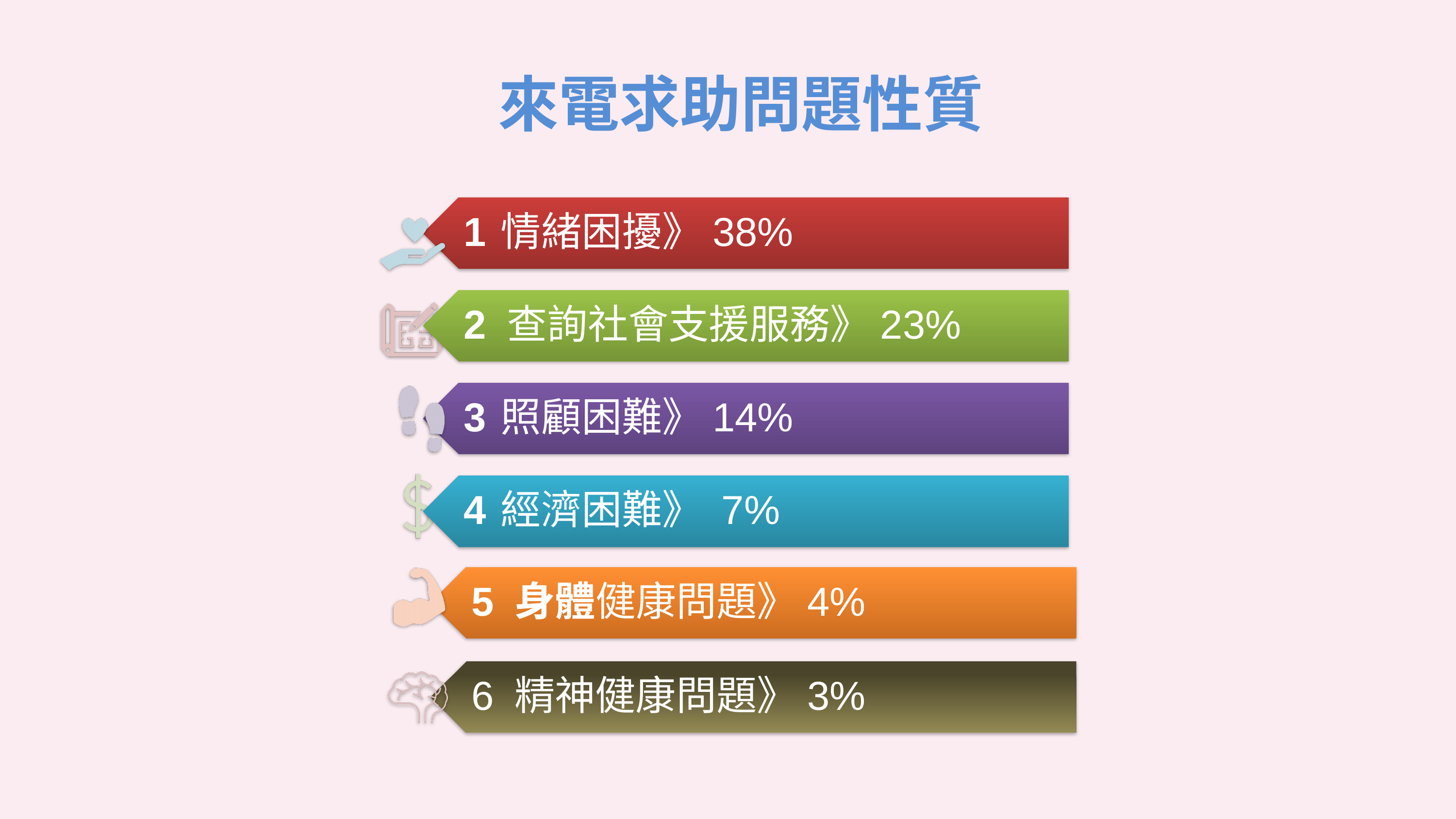

來電求助問題性質
1 情緒困擾》38%
2 查詢社會支援服務》23%
3 照顧困難》14%
4 經濟困難》 7%
5 身體健康問題》4%
6 精神健康問題》3%